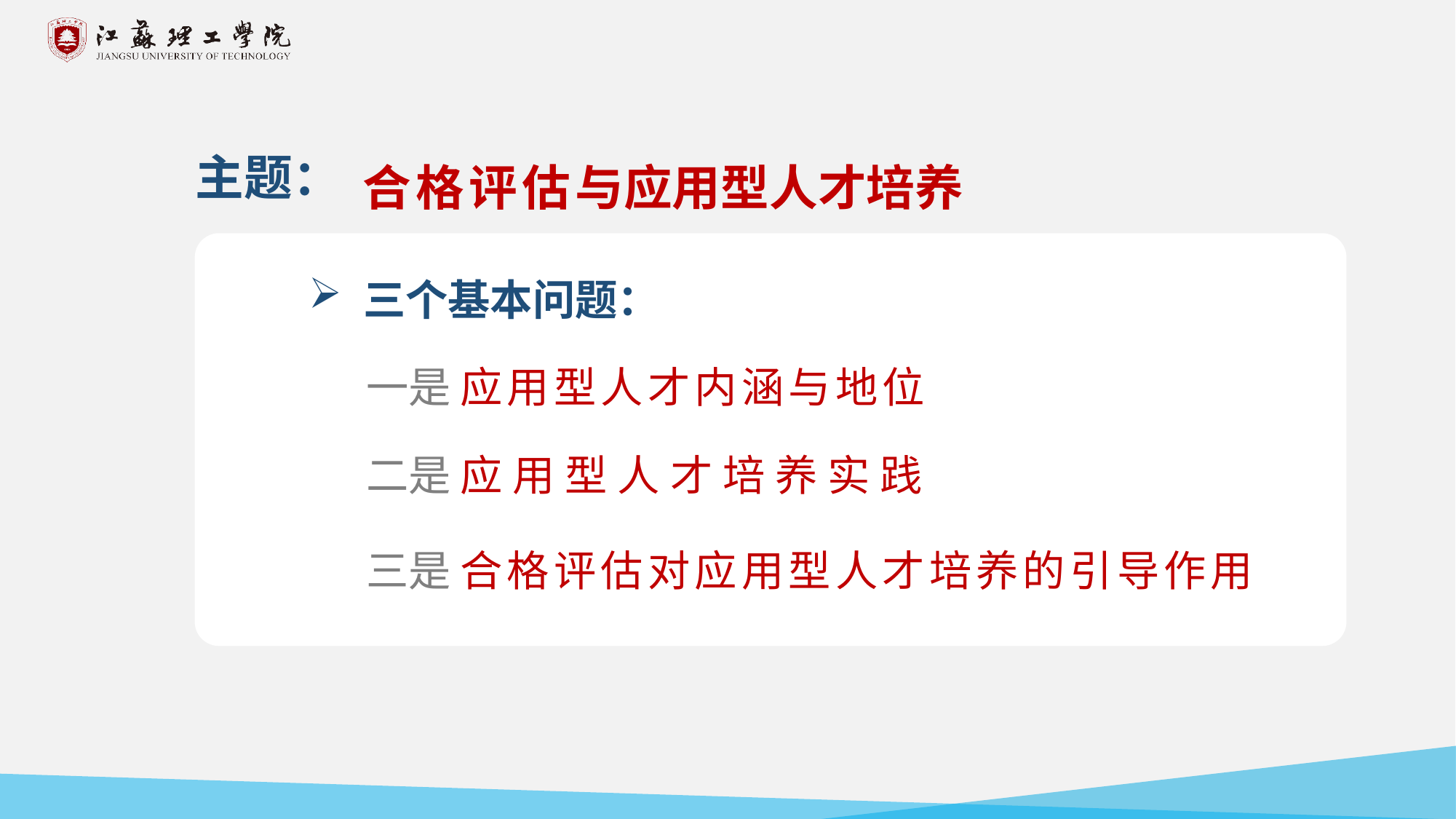

合格评估与应用型人才培养
主题：

三个基本问题：

     一是 应用型人才内涵与地位

     二是 应用型人才培养实践

     三是 合格评估对应用型人才培养的引导作用